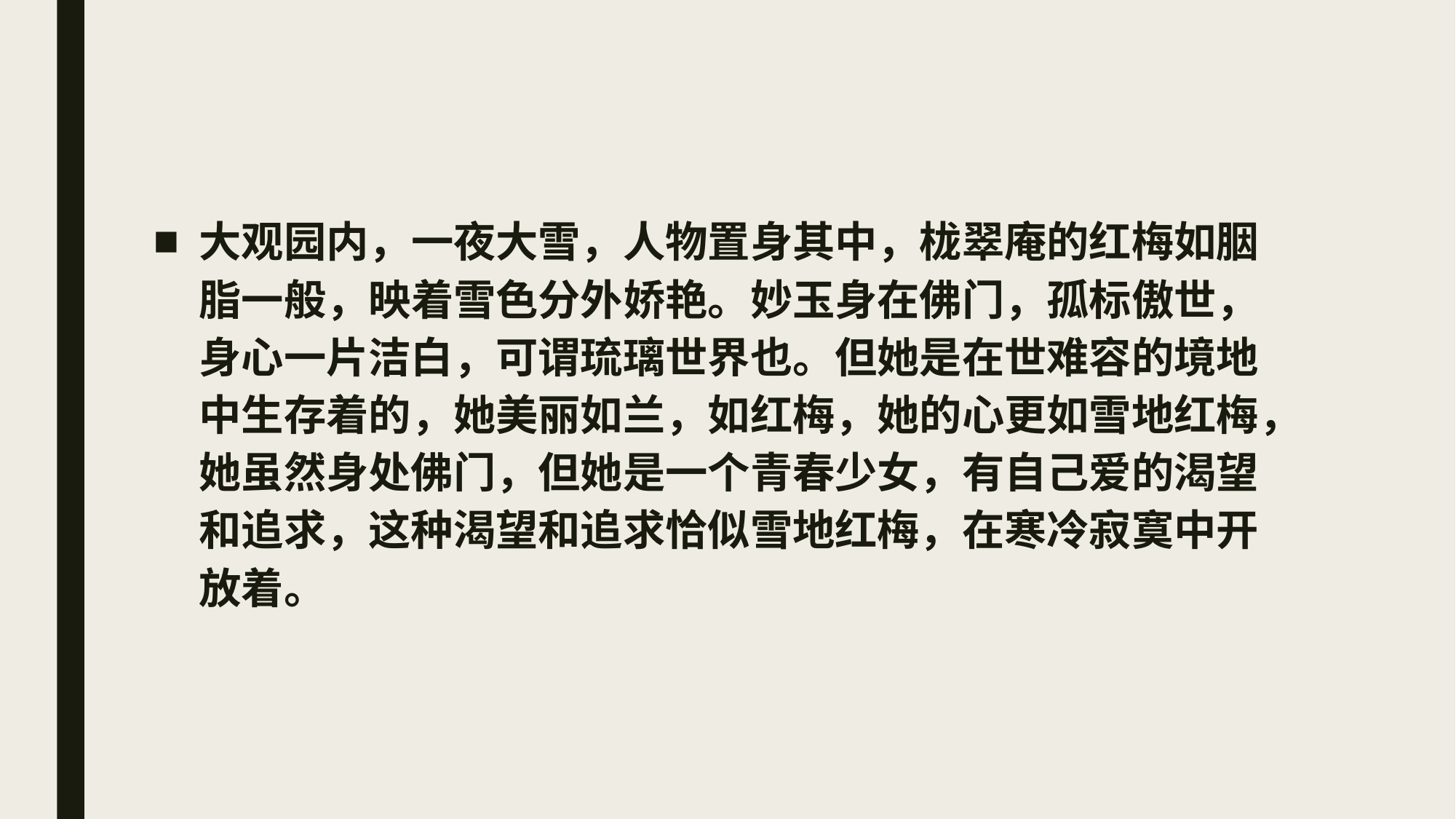

#
大观园内，一夜大雪，人物置身其中，栊翠庵的红梅如胭脂一般，映着雪色分外娇艳。妙玉身在佛门，孤标傲世，身心一片洁白，可谓琉璃世界也。但她是在世难容的境地中生存着的，她美丽如兰，如红梅，她的心更如雪地红梅，她虽然身处佛门，但她是一个青春少女，有自己爱的渴望和追求，这种渴望和追求恰似雪地红梅，在寒冷寂寞中开放着。